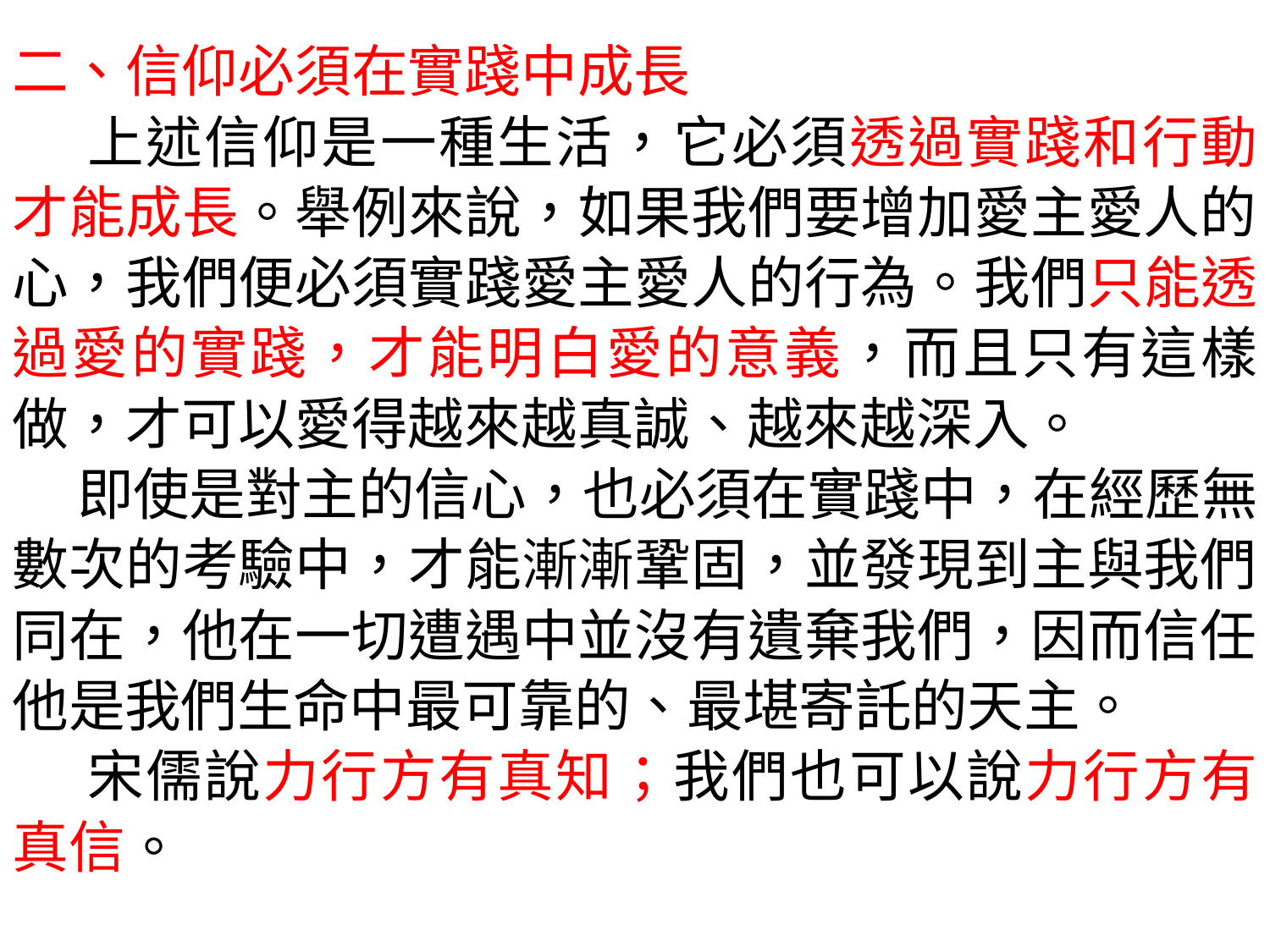

二、信仰必須在實踐中成長
    上述信仰是一種生活，它必須透過實踐和行動才能成長。舉例來說，如果我們要增加愛主愛人的心，我們便必須實踐愛主愛人的行為。我們只能透過愛的實踐，才能明白愛的意義，而且只有這樣做，才可以愛得越來越真誠、越來越深入。
    即使是對主的信心，也必須在實踐中，在經歷無數次的考驗中，才能漸漸鞏固，並發現到主與我們同在，他在一切遭遇中並沒有遺棄我們，因而信任他是我們生命中最可靠的、最堪寄託的天主。
    宋儒說力行方有真知；我們也可以說力行方有真信。